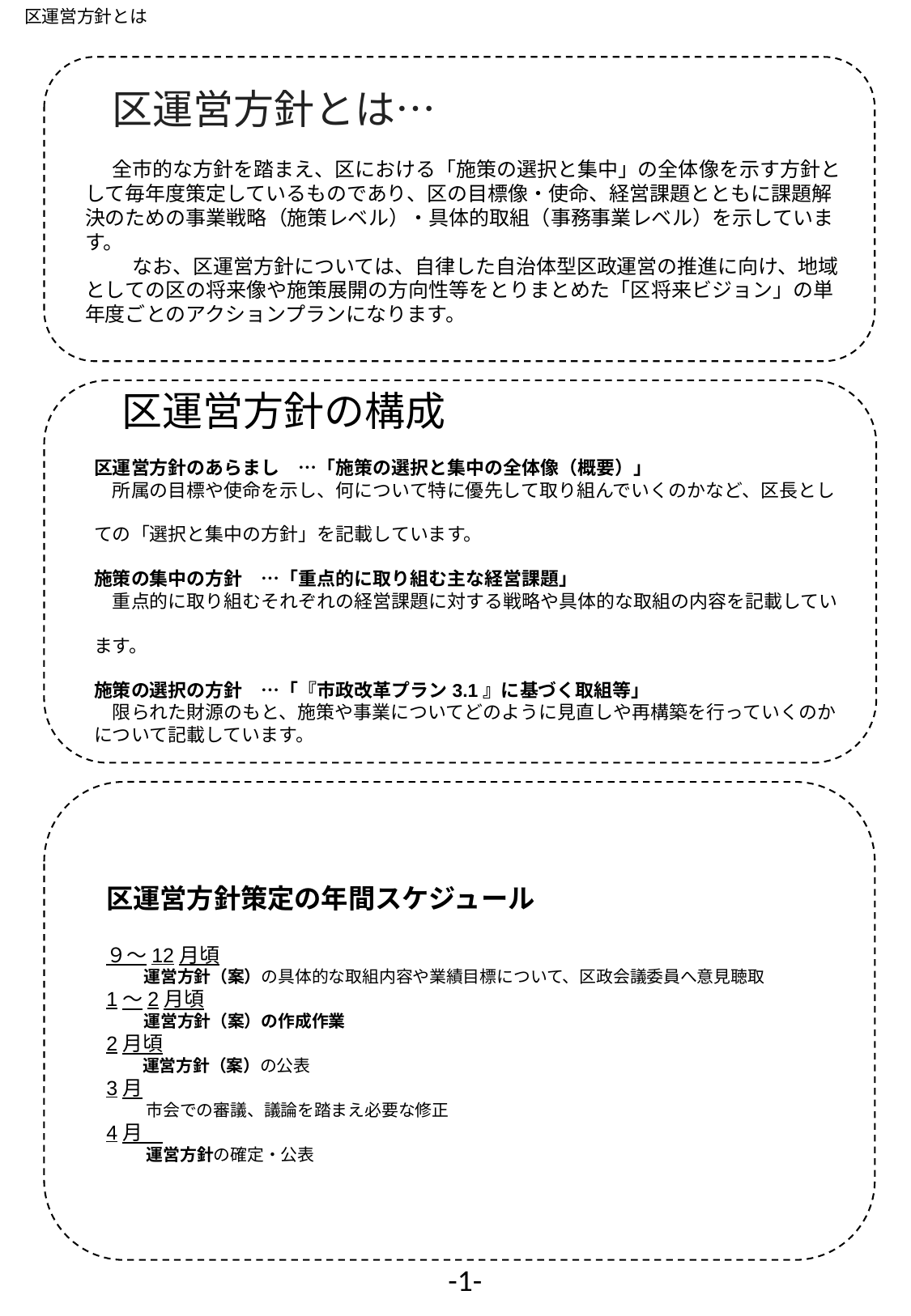

区運営方針とは

区運営方針とは…

全市的な方針を踏まえ、区における「施策の選択と集中」の全体像を示す方針として毎年度策定しているものであり、区の目標像・使命、経営課題とともに課題解決のための事業戦略（施策レベル）・具体的取組（事務事業レベル）を示しています。
　なお、区運営方針については、自律した自治体型区政運営の推進に向け、地域としての区の将来像や施策展開の方向性等をとりまとめた「区将来ビジョン」の単年度ごとのアクションプランになります。

  区運営方針の構成

区運営方針のあらまし　…「施策の選択と集中の全体像（概要）」
　所属の目標や使命を示し、何について特に優先して取り組んでいくのかなど、区長とし
ての「選択と集中の方針」を記載しています。

施策の集中の方針　…「重点的に取り組む主な経営課題」
　重点的に取り組むそれぞれの経営課題に対する戦略や具体的な取組の内容を記載してい
ます。

施策の選択の方針　…「『市政改革プラン3.1』に基づく取組等」
　限られた財源のもと、施策や事業についてどのように見直しや再構築を行っていくのか
について記載しています。

区運営方針策定の年間スケジュール

９～12月頃
　　 運営方針（案）の具体的な取組内容や業績目標について、区政会議委員へ意見聴取
1～2月頃
　　 運営方針（案）の作成作業
2月頃
   　 運営方針（案）の公表
3月
  　   市会での審議、議論を踏まえ必要な修正
4月
    　 運営方針の確定・公表

-1-